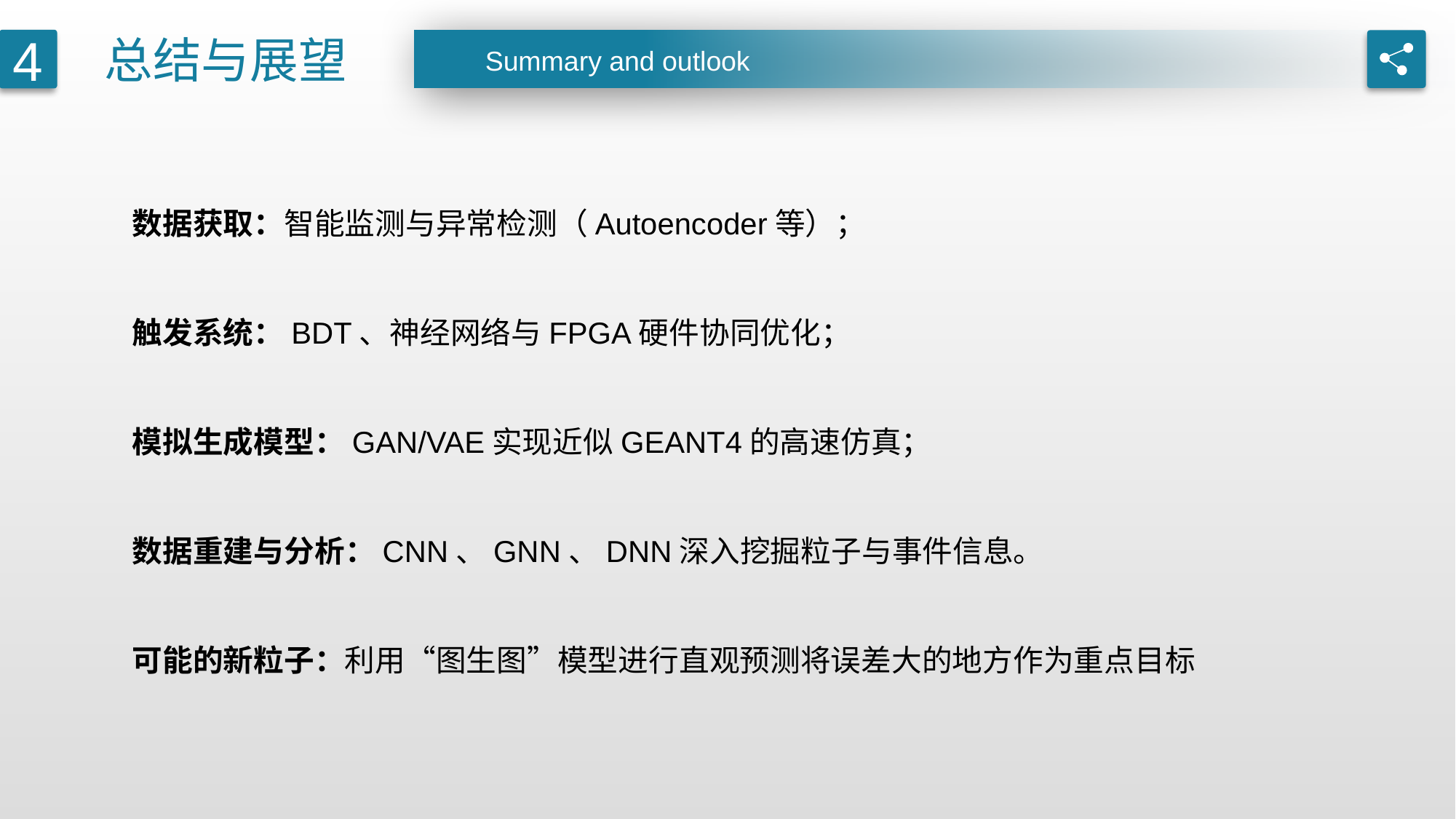

总结与展望
4

Summary and outlook

数据获取：智能监测与异常检测（Autoencoder等）；

触发系统：BDT、神经网络与FPGA硬件协同优化；

模拟生成模型：GAN/VAE实现近似GEANT4的高速仿真；

数据重建与分析：CNN、GNN、DNN深入挖掘粒子与事件信息。

可能的新粒子：利用“图生图”模型进行直观预测将误差大的地方作为重点目标
18